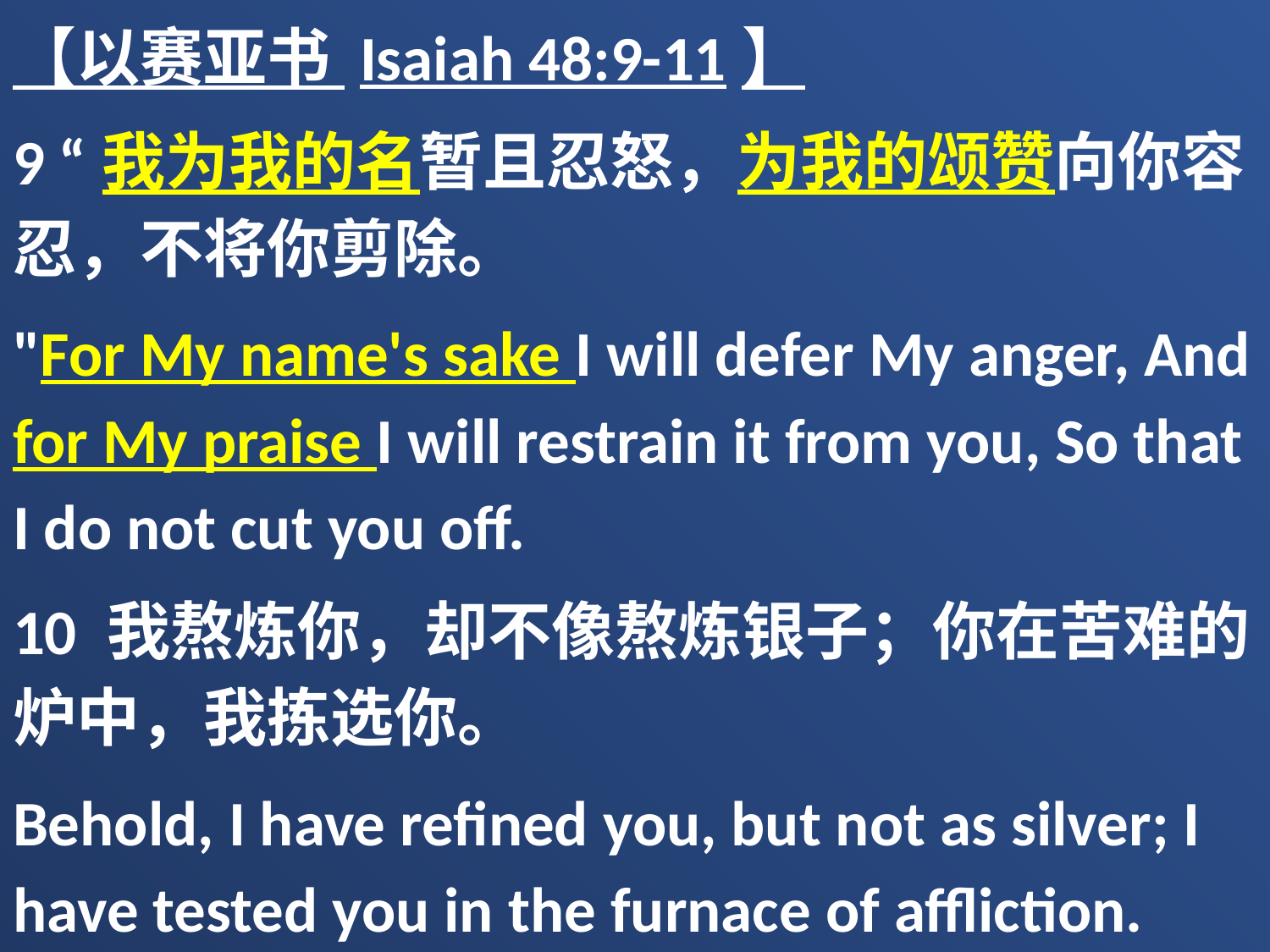

【以赛亚书 Isaiah 48:9-11】
9 “我为我的名暂且忍怒，为我的颂赞向你容忍，不将你剪除。
"For My name's sake I will defer My anger, And for My praise I will restrain it from you, So that I do not cut you off.
10 我熬炼你，却不像熬炼银子；你在苦难的炉中，我拣选你。
Behold, I have refined you, but not as silver; I have tested you in the furnace of affliction.